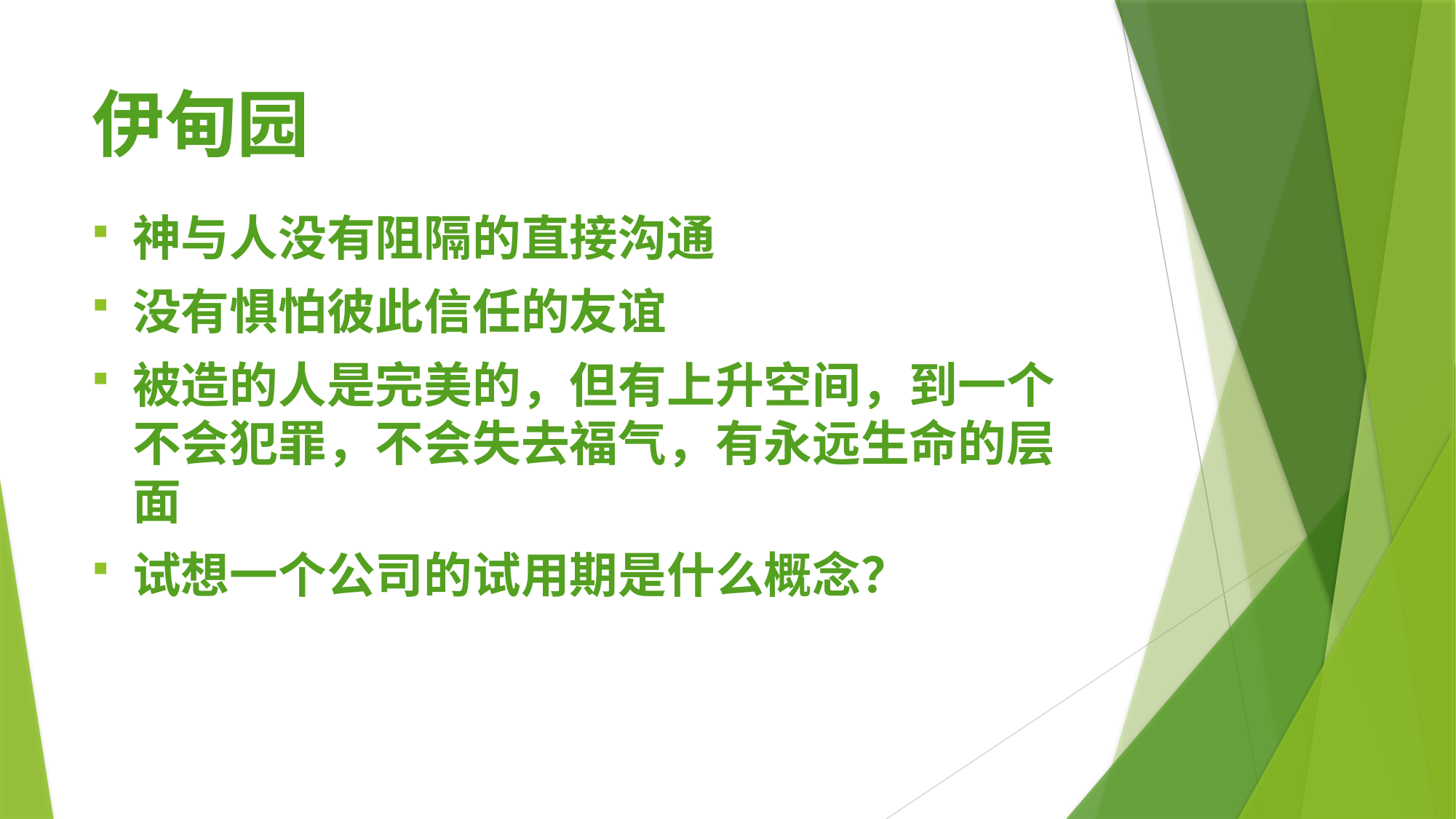

# 伊甸园
神与人没有阻隔的直接沟通
没有惧怕彼此信任的友谊
被造的人是完美的，但有上升空间，到一个不会犯罪，不会失去福气，有永远生命的层面
试想一个公司的试用期是什么概念？